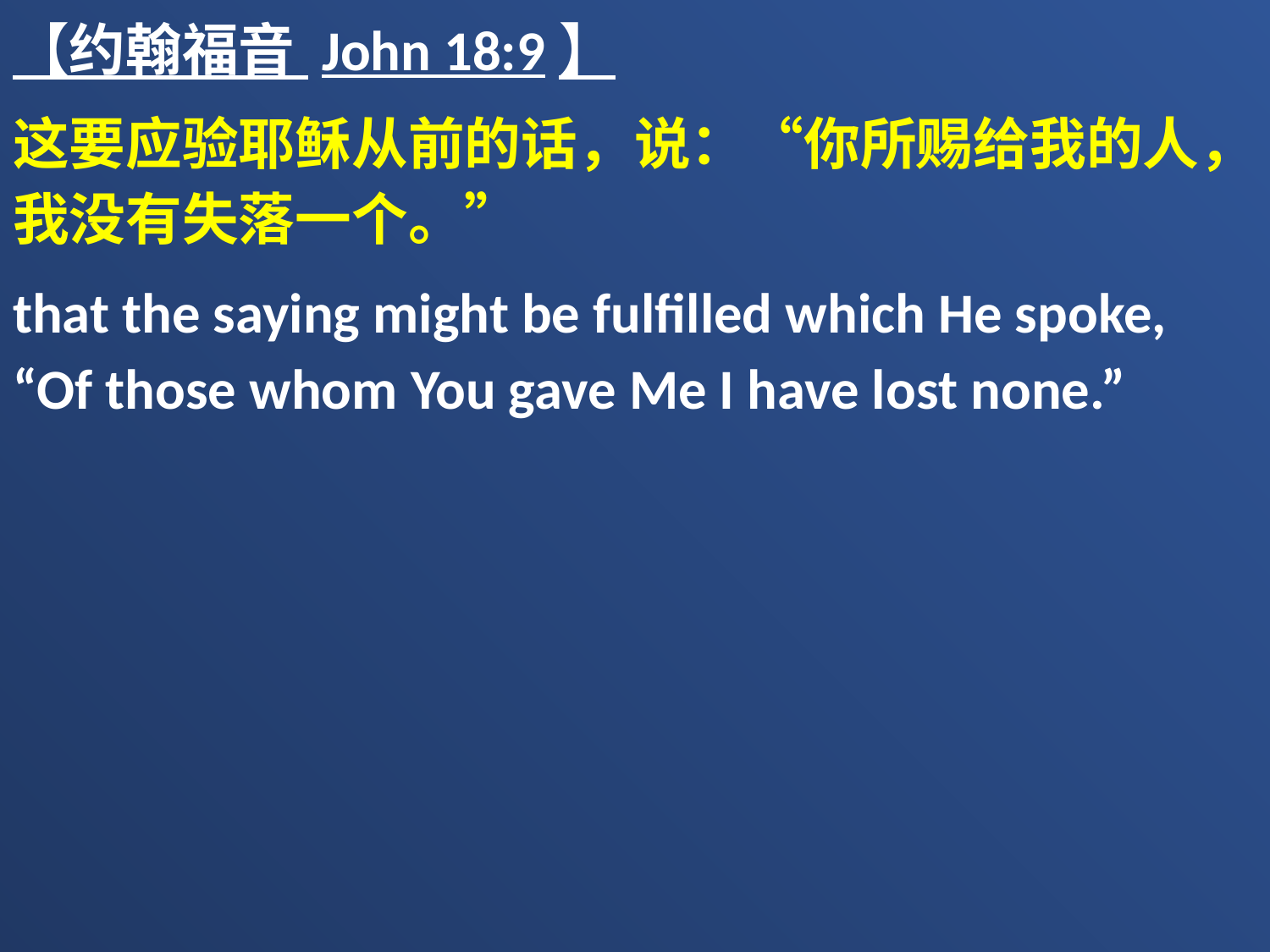

【约翰福音 John 18:9】
这要应验耶稣从前的话，说：“你所赐给我的人，我没有失落一个。”
that the saying might be fulfilled which He spoke, “Of those whom You gave Me I have lost none.”